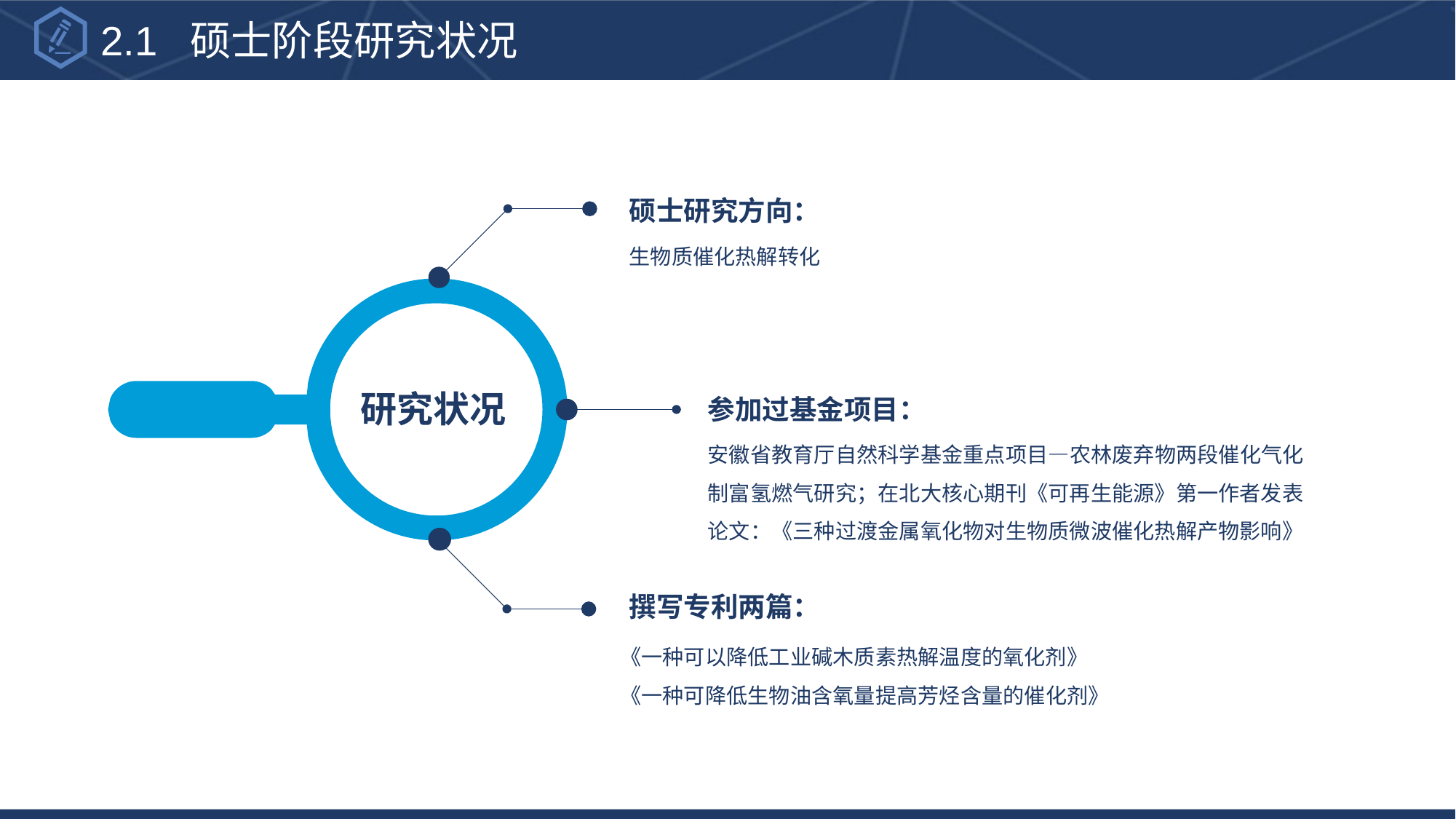

2.1  硕士阶段研究状况
硕士研究方向：
生物质催化热解转化

研究状况
参加过基金项目：
安徽省教育厅自然科学基金重点项目—农林废弃物两段催化气化制富氢燃气研究；在北大核心期刊《可再生能源》第一作者发表论文：《三种过渡金属氧化物对生物质微波催化热解产物影响》

撰写专利两篇：
《一种可以降低工业碱木质素热解温度的氧化剂》
《一种可降低生物油含氧量提高芳烃含量的催化剂》